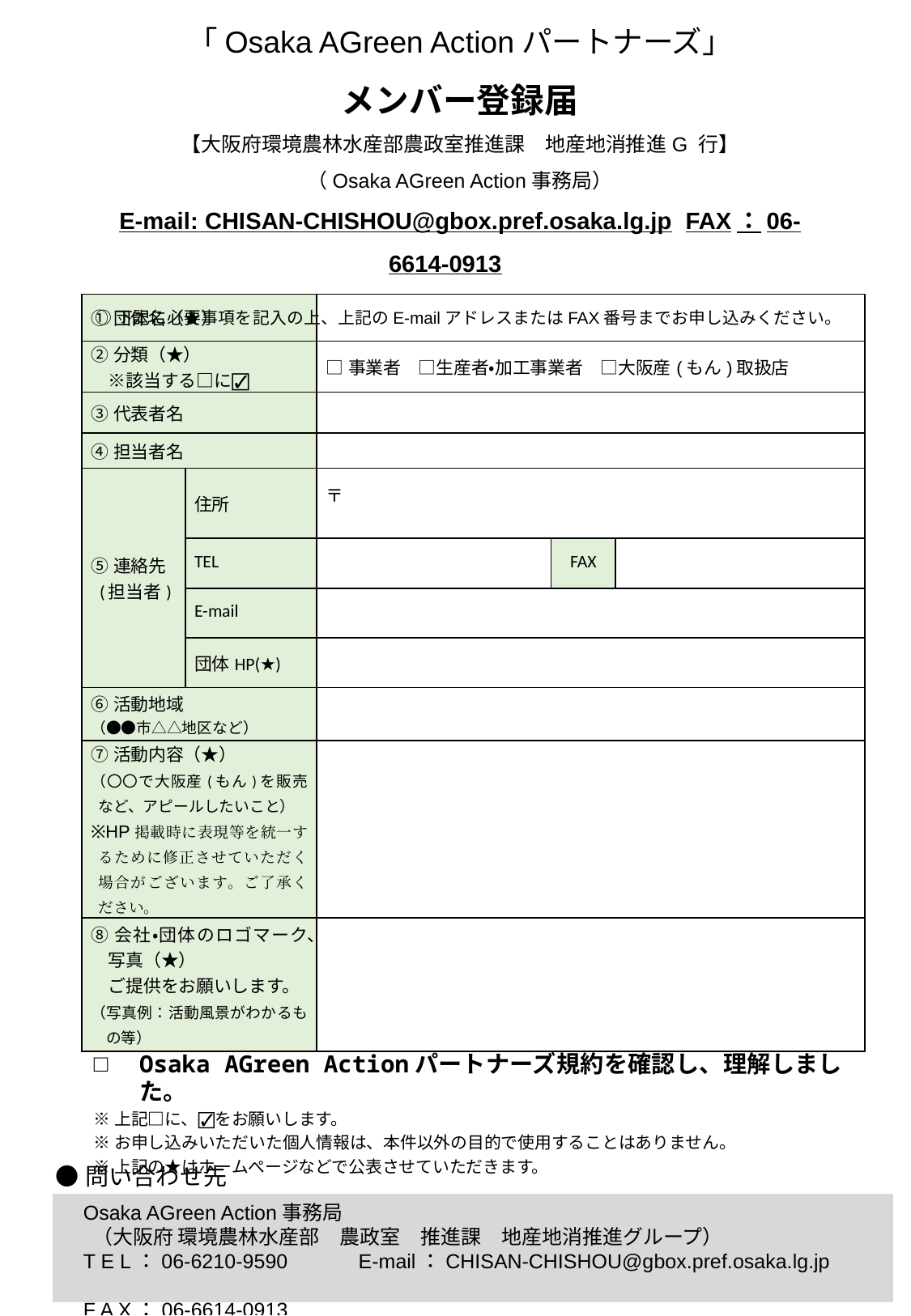

「Osaka AGreen Actionパートナーズ」
メンバー登録届
【大阪府環境農林水産部農政室推進課　地産地消推進G 行】
（Osaka AGreen Action事務局）
E-mail: CHISAN-CHISHOU@gbox.pref.osaka.lg.jp  FAX：06-6614-0913

○下記に必要事項を記入の上、上記のE-mailアドレスまたはFAX番号までお申し込みください。
| ①団体名（★） |  |  |  |  |
| --- | --- | --- | --- | --- |
| ②分類（★） 　※該当する□に☑ |  | □事業者　□生産者・加工事業者　□大阪産(もん)取扱店 |  |  |
| ③代表者名 |  |  |  |  |
| ④担当者名 |  |  |  |  |
| ⑤連絡先 (担当者) | 住所 | 〒 |  |  |
|  | TEL |  | FAX |  |
|  | E-mail |  |  |  |
|  | 団体HP(★) |  |  |  |
| ⑥活動地域 （●●市△△地区など） |  |  |  |  |
| ⑦活動内容（★） （〇〇で大阪産(もん)を販売など、アピールしたいこと） ※HP掲載時に表現等を統一するために修正させていただく場合がございます。ご了承ください。 |  |  |  |  |
| ⑧会社・団体のロゴマーク、写真（★） 　ご提供をお願いします。 （写真例：活動風景がわかるもの等） |  |  |  |  |
Osaka AGreen Actionパートナーズ規約を確認し、理解しました。
※上記□に、☑をお願いします。
※お申し込みいただいた個人情報は、本件以外の目的で使用することはありません。
※上記の★はホームぺージなどで公表させていただきます。
●問い合わせ先

Osaka AGreen Action事務局
 （大阪府 環境農林水産部　農政室　推進課　地産地消推進グループ）
T E L：06-6210-9590　　　E-mail：CHISAN-CHISHOU@gbox.pref.osaka.lg.jp
F A X：06-6614-0913